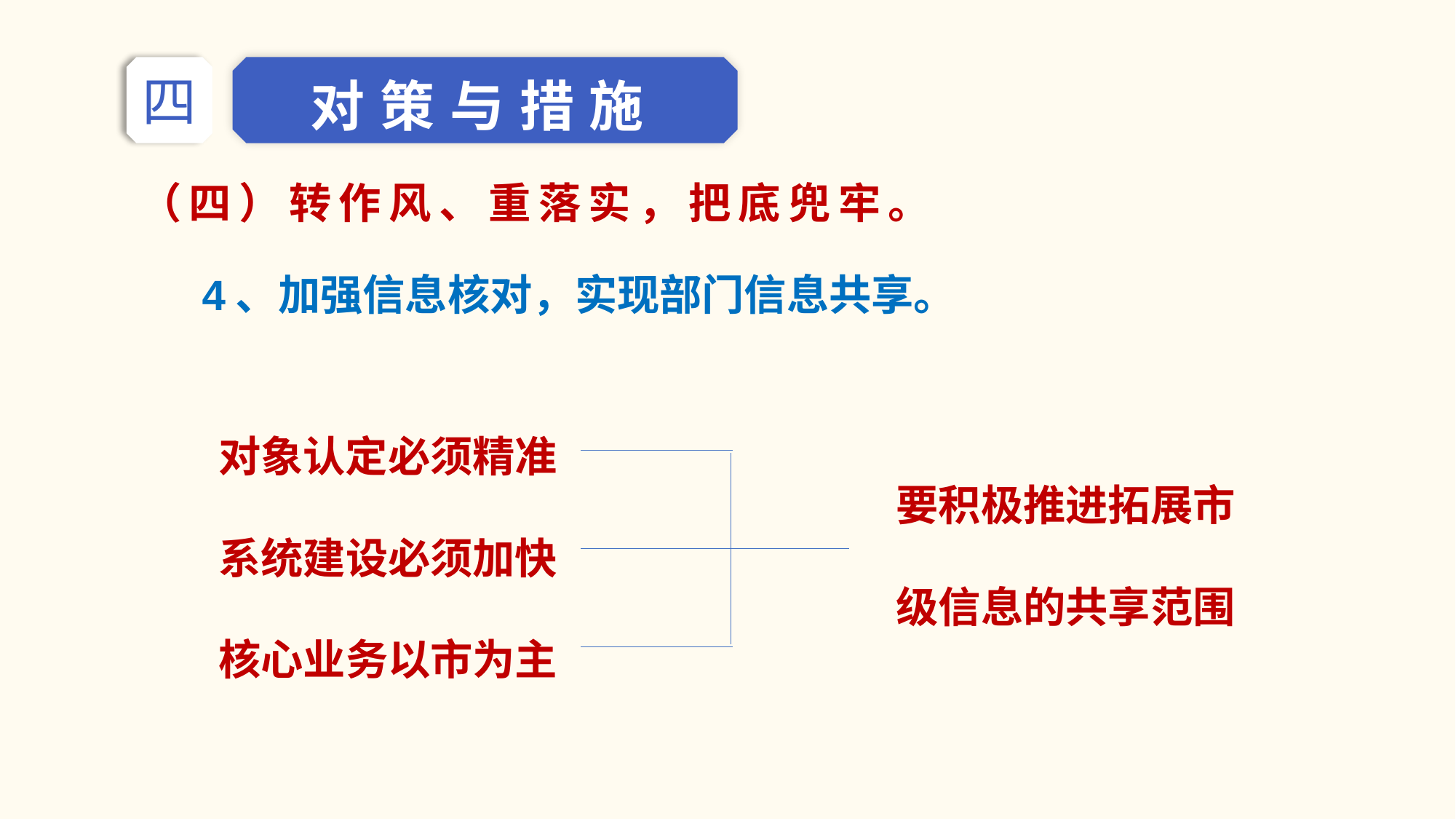

对策与措施

四
（四）转作风、重落实，把底兜牢。
4、加强信息核对，实现部门信息共享。
对象认定必须精准
系统建设必须加快
核心业务以市为主
要积极推进拓展市级信息的共享范围